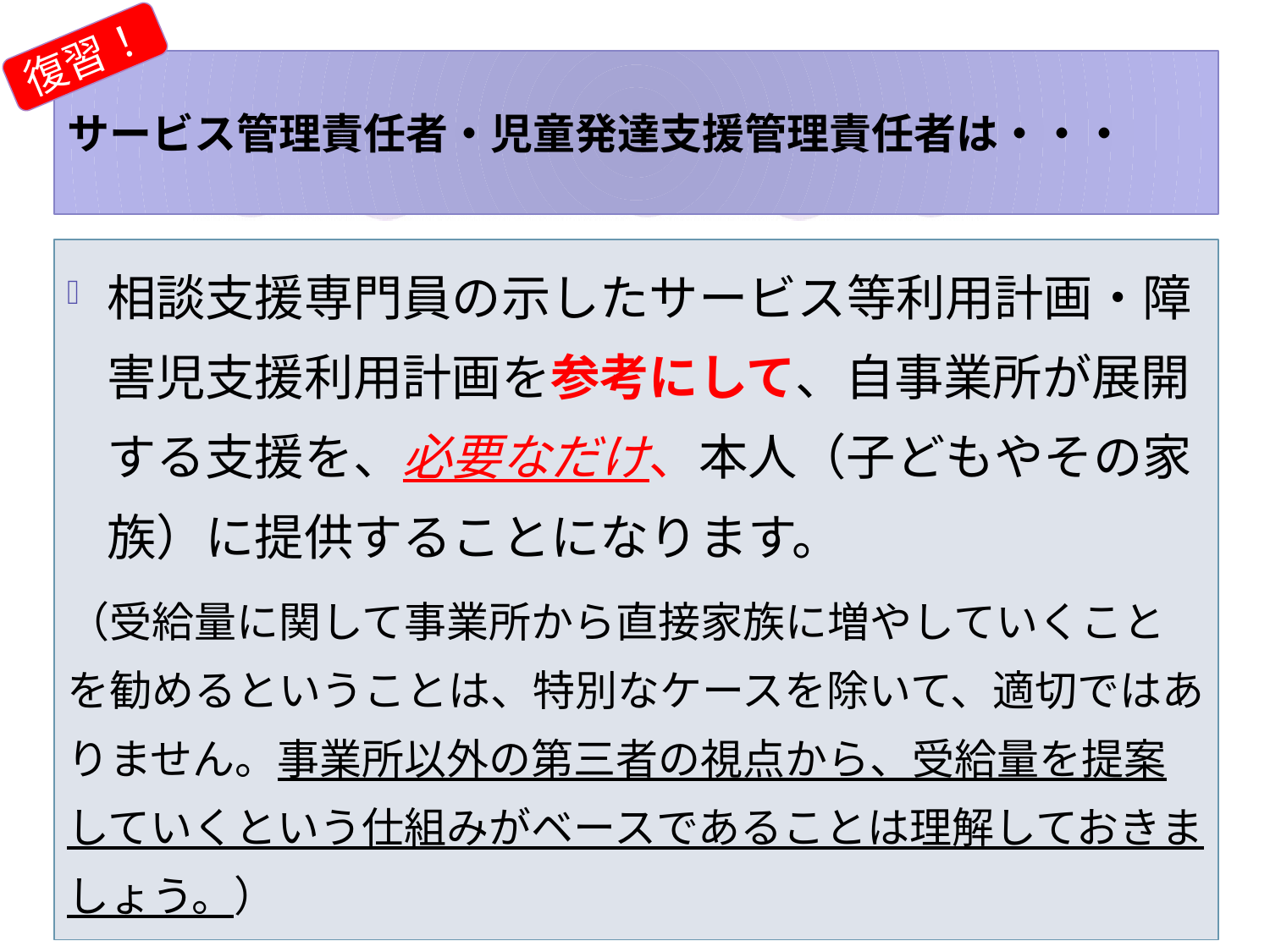

復習！
# サービス管理責任者・児童発達支援管理責任者は・・・
相談支援専門員の示したサービス等利用計画・障害児支援利用計画を参考にして、自事業所が展開する支援を、必要なだけ、本人（子どもやその家族）に提供することになります。
（受給量に関して事業所から直接家族に増やしていくことを勧めるということは、特別なケースを除いて、適切ではありません。事業所以外の第三者の視点から、受給量を提案していくという仕組みがベースであることは理解しておきましょう。）